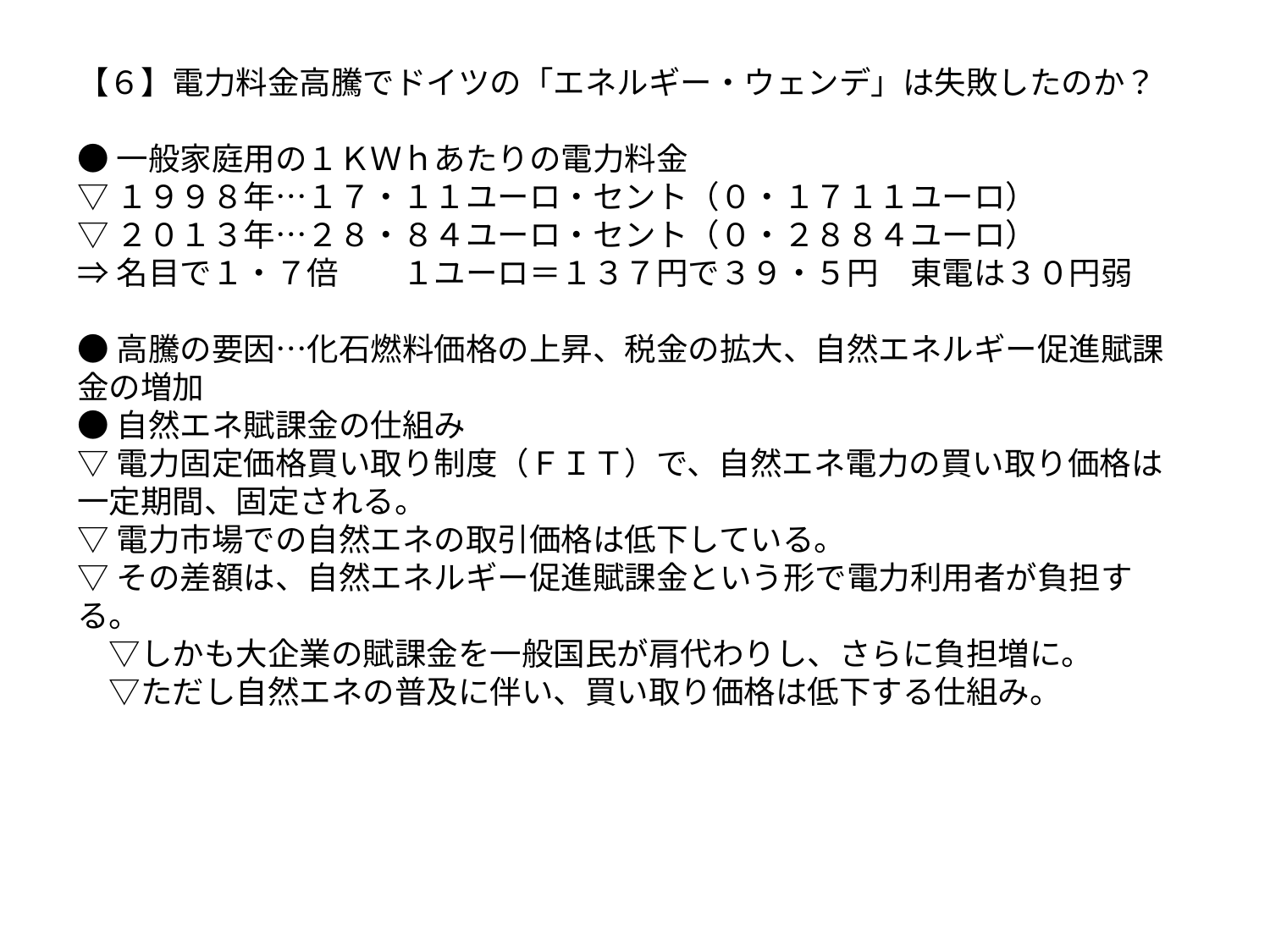

【６】電力料金高騰でドイツの「エネルギー・ウェンデ」は失敗したのか？

●一般家庭用の１ＫＷｈあたりの電力料金
▽１９９８年…１７・１１ユーロ・セント（０・１７１１ユーロ）
▽２０１３年…２８・８４ユーロ・セント（０・２８８４ユーロ）
⇒名目で１・７倍　　１ユーロ＝１３７円で３９・５円　東電は３０円弱

●高騰の要因…化石燃料価格の上昇、税金の拡大、自然エネルギー促進賦課金の増加
●自然エネ賦課金の仕組み
▽電力固定価格買い取り制度（ＦＩＴ）で、自然エネ電力の買い取り価格は一定期間、固定される。
▽電力市場での自然エネの取引価格は低下している。
▽その差額は、自然エネルギー促進賦課金という形で電力利用者が負担する。
　▽しかも大企業の賦課金を一般国民が肩代わりし、さらに負担増に。
　▽ただし自然エネの普及に伴い、買い取り価格は低下する仕組み。